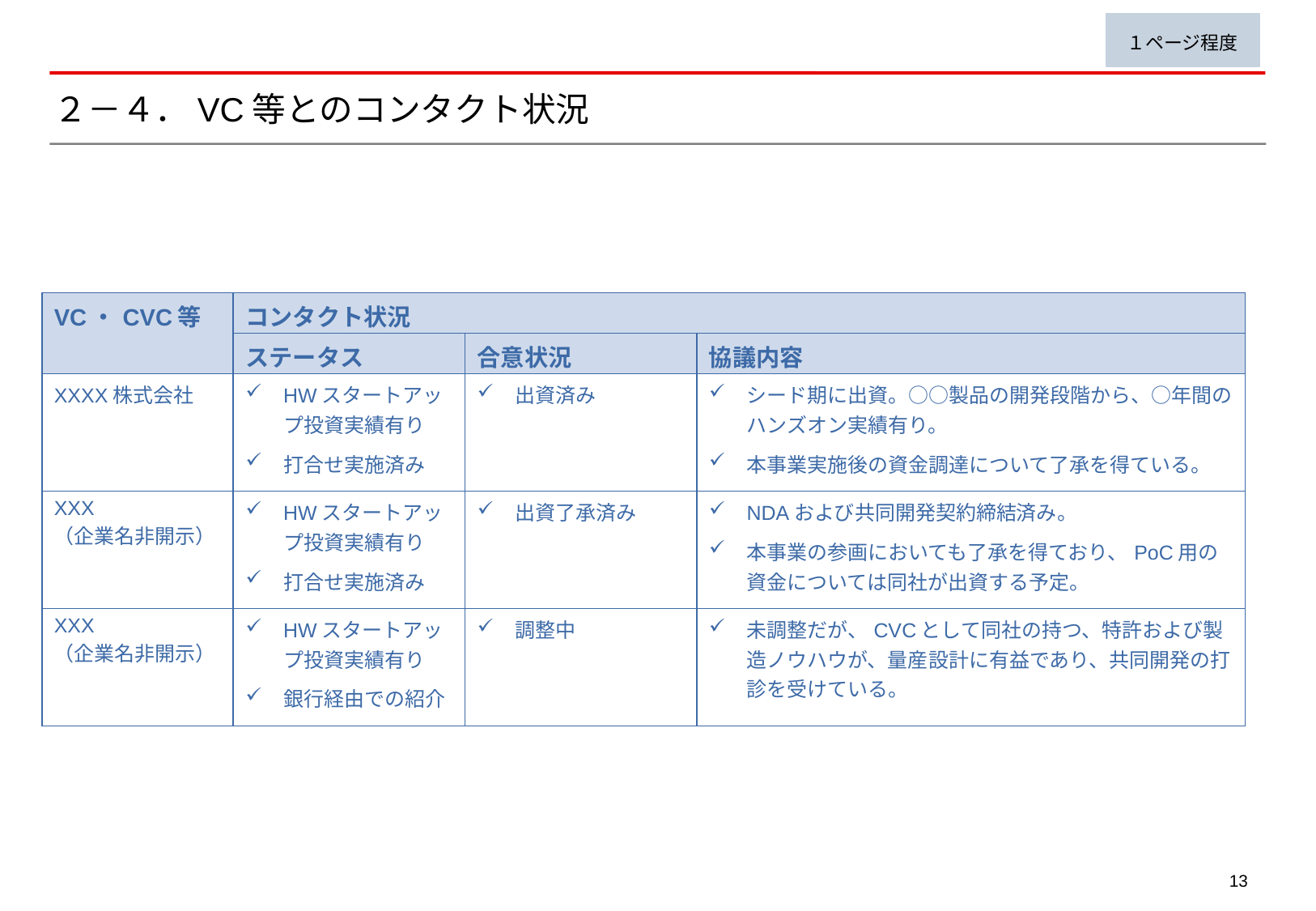

１ページ程度
# ２－４．VC等とのコンタクト状況
| VC・CVC等 | コンタクト状況 |  |  |
| --- | --- | --- | --- |
|  | ステータス | 合意状況 | 協議内容 |
| XXXX株式会社 | HWスタートアップ投資実績有り 打合せ実施済み | 出資済み | シード期に出資。○○製品の開発段階から、○年間のハンズオン実績有り。 本事業実施後の資金調達について了承を得ている。 |
| XXX （企業名非開示） | HWスタートアップ投資実績有り 打合せ実施済み | 出資了承済み | NDAおよび共同開発契約締結済み。 本事業の参画においても了承を得ており、PoC用の資金については同社が出資する予定。 |
| XXX （企業名非開示） | HWスタートアップ投資実績有り 銀行経由での紹介 | 調整中 | 未調整だが、CVCとして同社の持つ、特許および製造ノウハウが、量産設計に有益であり、共同開発の打診を受けている。 |